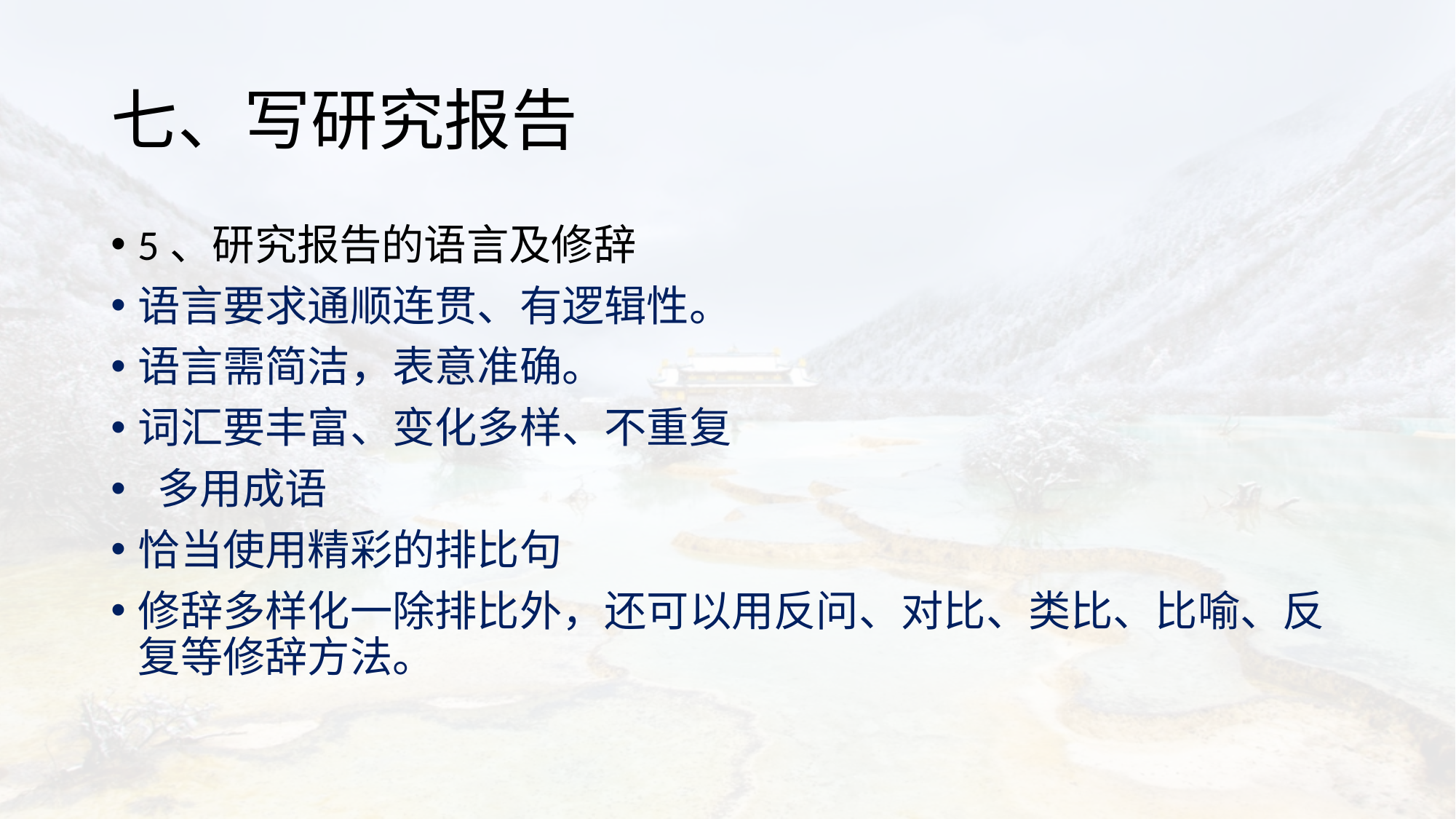

# 七、写研究报告
5、研究报告的语言及修辞
语言要求通顺连贯、有逻辑性。
语言需简洁，表意准确。
词汇要丰富、变化多样、不重复
 多用成语
恰当使用精彩的排比句
修辞多样化一除排比外，还可以用反问、对比、类比、比喻、反复等修辞方法。